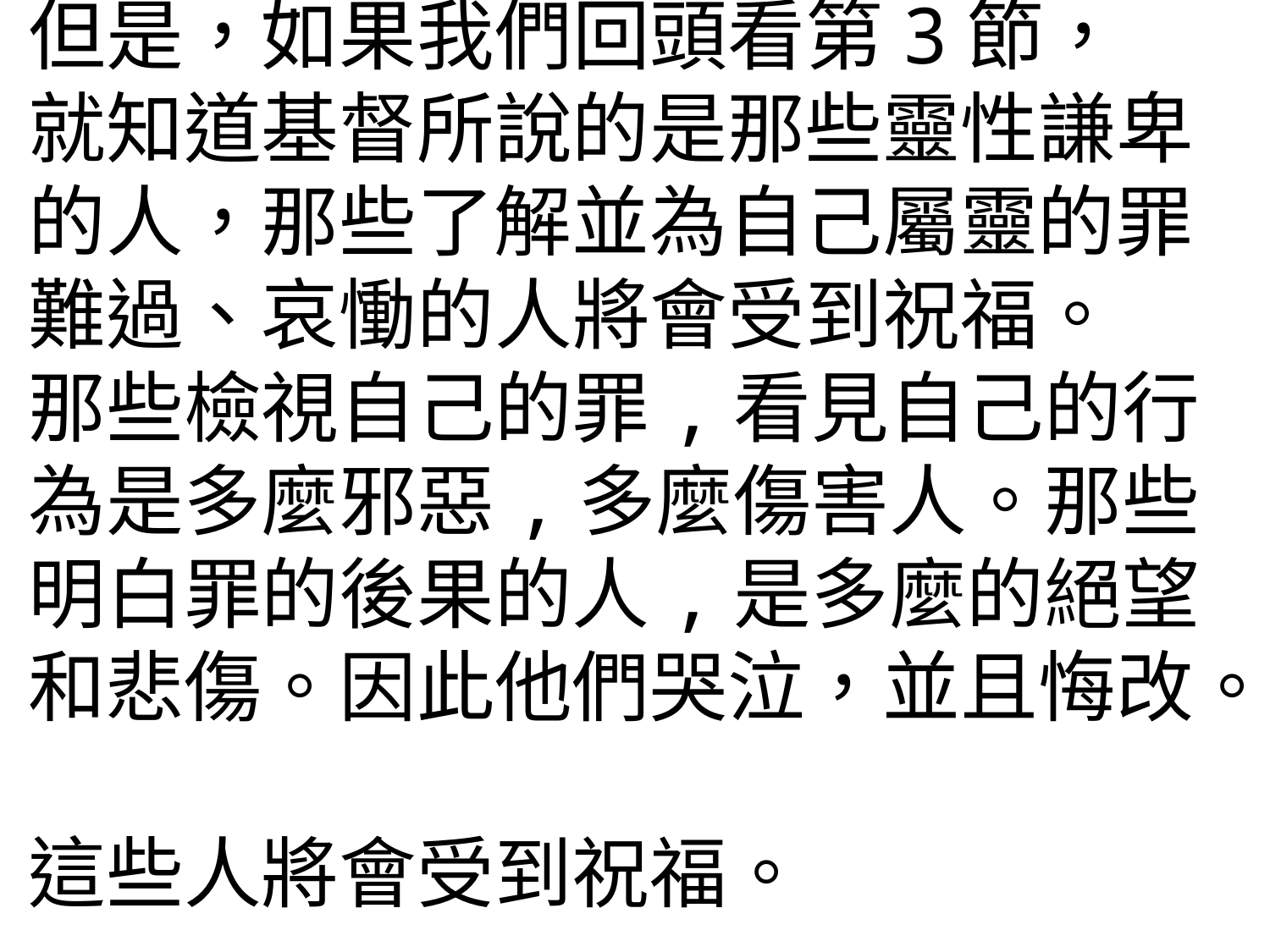

# 但是，如果我們回頭看第3節， 就知道基督所說的是那些靈性謙卑的人，那些了解並為自己屬靈的罪難過、哀慟的人將會受到祝福。 那些檢視自己的罪,看見自己的行為是多麼邪惡,多麼傷害人。那些明白罪的後果的人,是多麼的絕望和悲傷。因此他們哭泣，並且悔改。 這些人將會受到祝福。